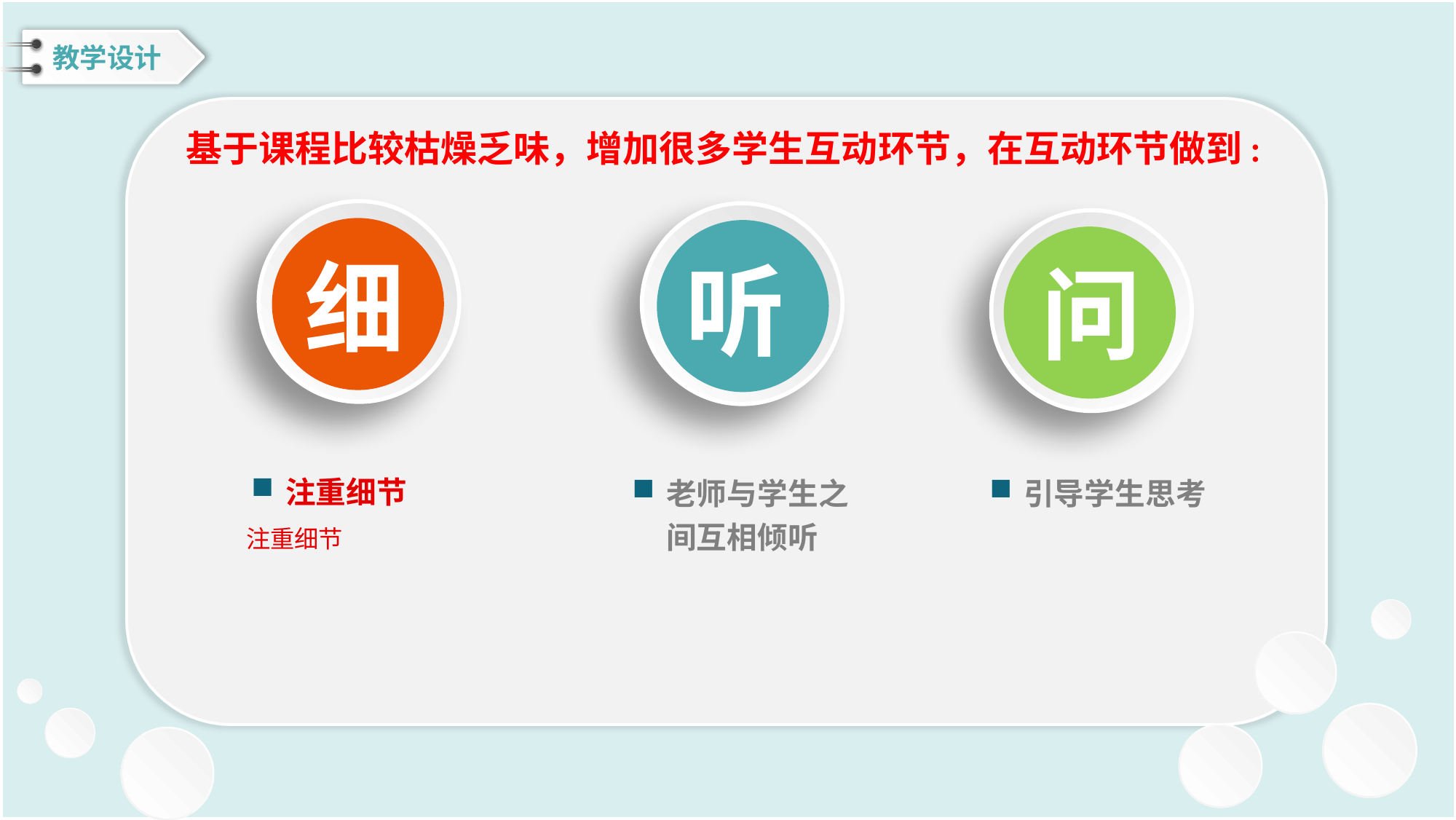

教学设计

基于课程比较枯燥乏味，增加很多学生互动环节，在互动环节做到:

细

听

问
注重细节
老师与学生之间互相倾听
引导学生思考
注重细节